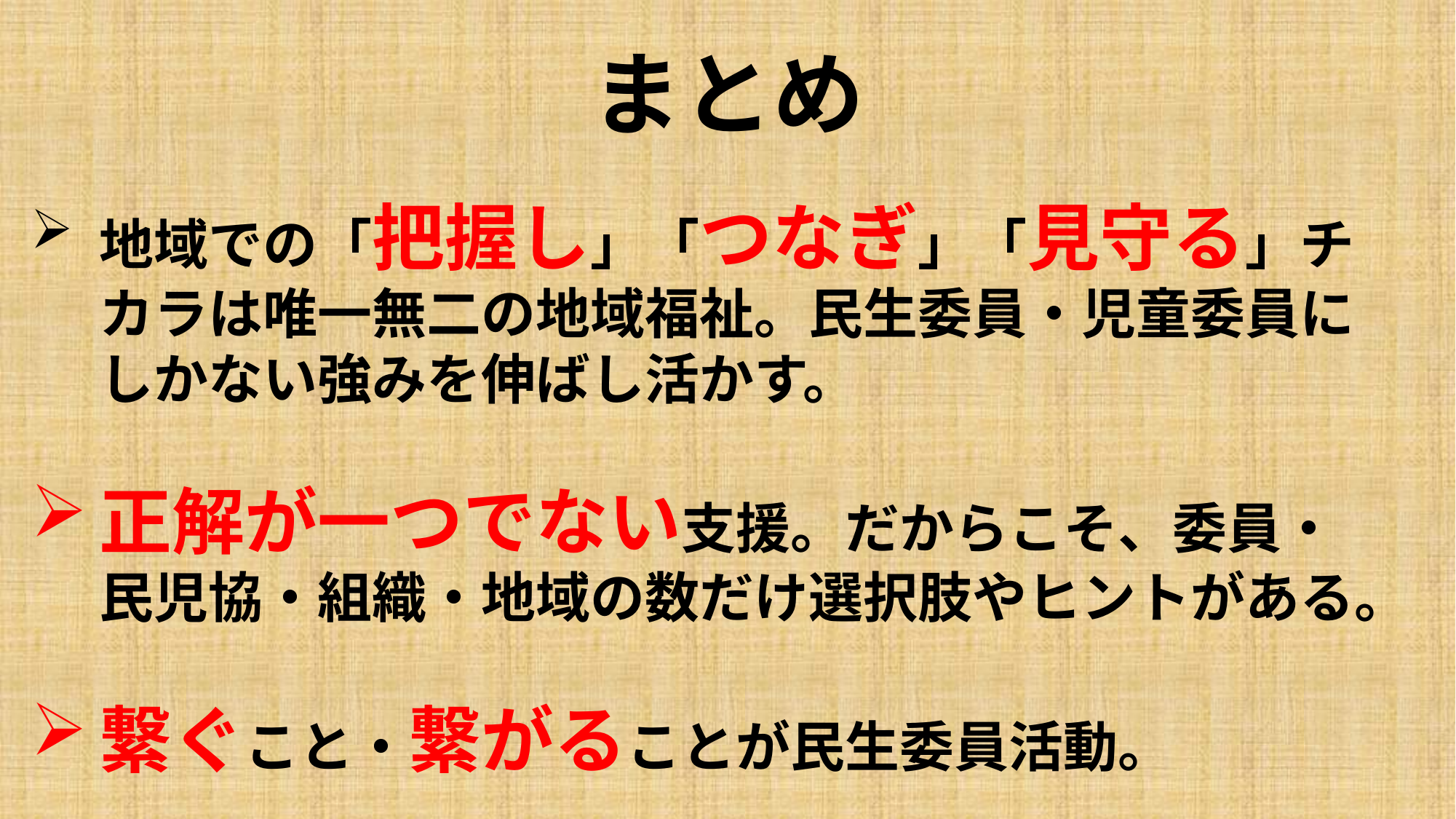

# まとめ
地域での「把握し」「つなぎ」「見守る」チカラは唯一無二の地域福祉。民生委員・児童委員にしかない強みを伸ばし活かす。

正解が一つでない支援。だからこそ、委員・民児協・組織・地域の数だけ選択肢やヒントがある。

繋ぐこと・繋がることが民生委員活動。